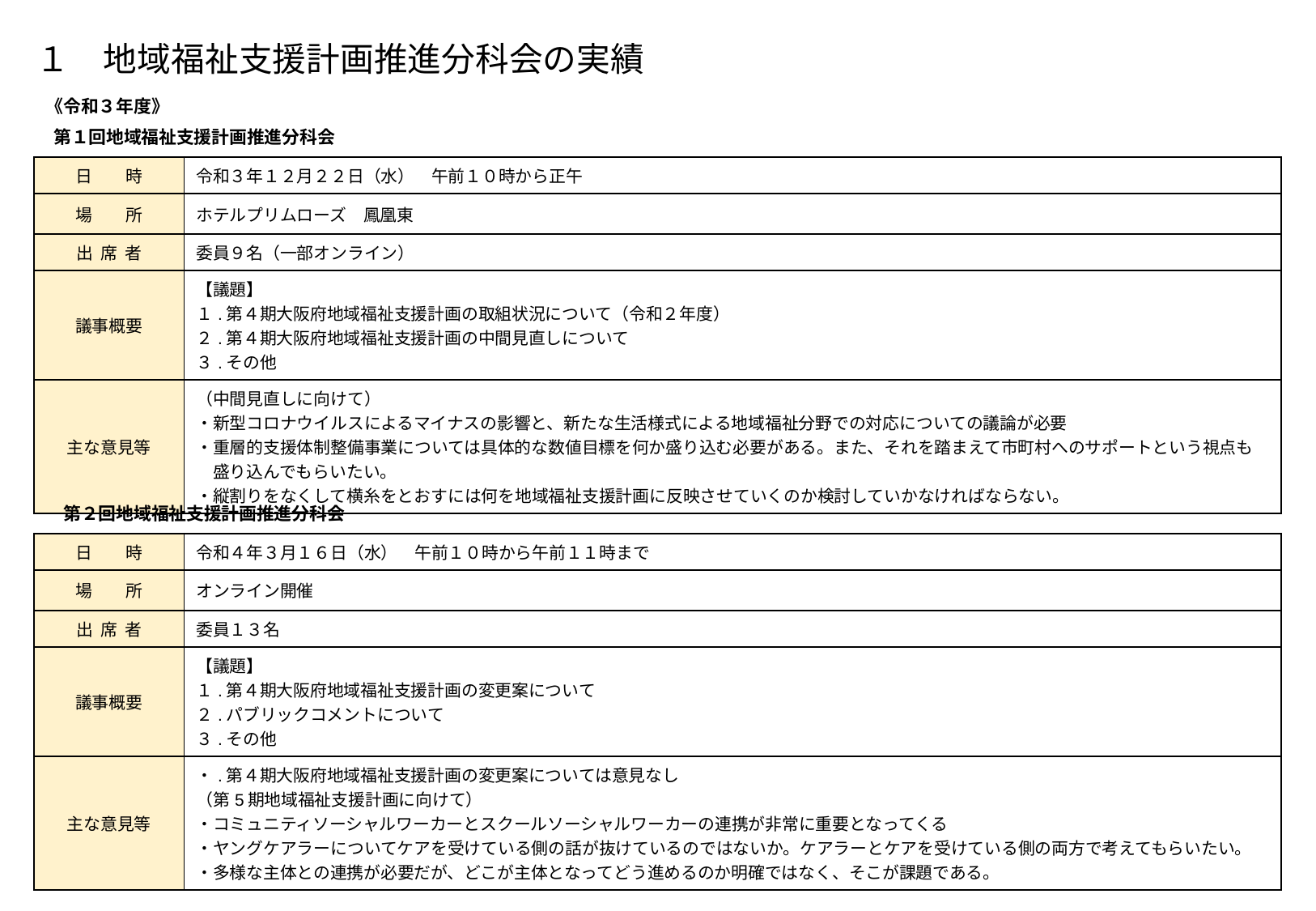

# １　地域福祉支援計画推進分科会の実績
《令和３年度》
　第１回地域福祉支援計画推進分科会
| 日　　時 | 令和３年１２月２２日（水）　午前１０時から正午 |
| --- | --- |
| 場　　所 | ホテルプリムローズ　鳳凰東 |
| 出 席 者 | 委員９名（一部オンライン） |
| 議事概要 | 【議題】 １.第４期大阪府地域福祉支援計画の取組状況について（令和２年度） ２.第４期大阪府地域福祉支援計画の中間見直しについて ３.その他 |
| 主な意見等 | （中間見直しに向けて） ・新型コロナウイルスによるマイナスの影響と、新たな生活様式による地域福祉分野での対応についての議論が必要 ・重層的支援体制整備事業については具体的な数値目標を何か盛り込む必要がある。また、それを踏まえて市町村へのサポートという視点も 　盛り込んでもらいたい。 ・縦割りをなくして横糸をとおすには何を地域福祉支援計画に反映させていくのか検討していかなければならない。 |
　第２回地域福祉支援計画推進分科会
| 日　　時 | 令和４年３月１６日（水）　午前１０時から午前１１時まで |
| --- | --- |
| 場　　所 | オンライン開催 |
| 出 席 者 | 委員１３名 |
| 議事概要 | 【議題】 １.第４期大阪府地域福祉支援計画の変更案について ２.パブリックコメントについて ３.その他 |
| 主な意見等 | ・.第４期大阪府地域福祉支援計画の変更案については意見なし （第5期地域福祉支援計画に向けて） ・コミュニティソーシャルワーカーとスクールソーシャルワーカーの連携が非常に重要となってくる ・ヤングケアラーについてケアを受けている側の話が抜けているのではないか。ケアラーとケアを受けている側の両方で考えてもらいたい。 ・多様な主体との連携が必要だが、どこが主体となってどう進めるのか明確ではなく、そこが課題である。 |